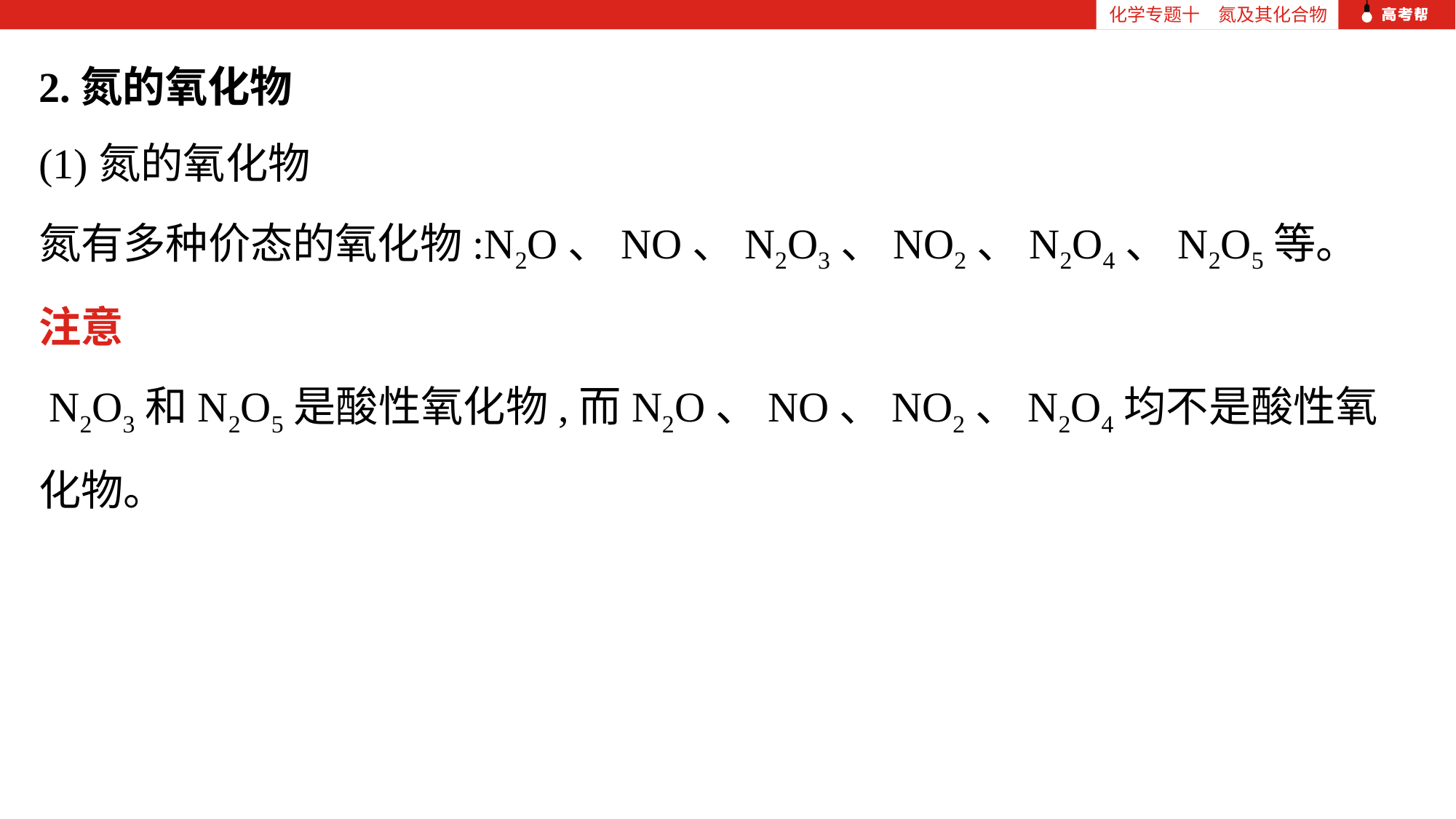

化学专题十　氮及其化合物

2.氮的氧化物
(1)氮的氧化物
氮有多种价态的氧化物:N2O、NO、N2O3、NO2、N2O4、N2O5等。
注意
 N2O3和N2O5是酸性氧化物,而N2O、NO、NO2、N2O4均不是酸性氧化物。